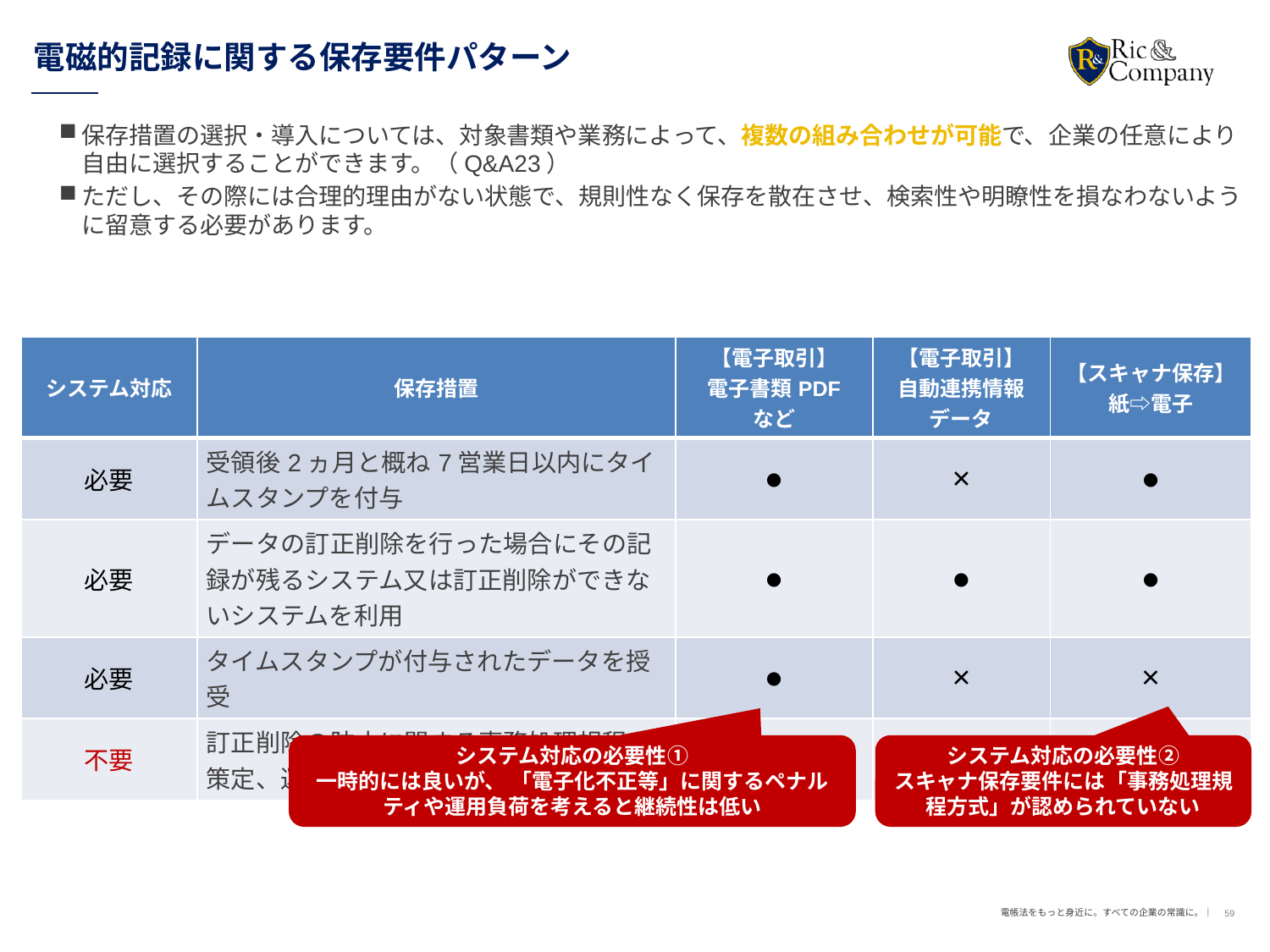

# 電磁的記録に関する保存要件パターン
保存措置の選択・導入については、対象書類や業務によって、複数の組み合わせが可能で、企業の任意により自由に選択することができます。（Q&A23）
ただし、その際には合理的理由がない状態で、規則性なく保存を散在させ、検索性や明瞭性を損なわないように留意する必要があります。

| システム対応 | 保存措置 | 【電子取引】 電子書類PDF など | 【電子取引】 自動連携情報データ | 【スキャナ保存】 紙⇨電子 |
| --- | --- | --- | --- | --- |
| 必要 | 受領後2ヵ月と概ね7営業日以内にタイムスタンプを付与 | ● | × | ● |
| 必要 | データの訂正削除を行った場合にその記録が残るシステム又は訂正削除ができないシステムを利用 | ● | ● | ● |
| 必要 | タイムスタンプが付与されたデータを授受 | ● | × | × |
| 不要 | 訂正削除の防止に関する事務処理規程を策定、運用、備付け | ● | × | × |
システム対応の必要性①
一時的には良いが、 「電子化不正等」に関するペナルティや運用負荷を考えると継続性は低い
システム対応の必要性②
スキャナ保存要件には「事務処理規程方式」が認められていない